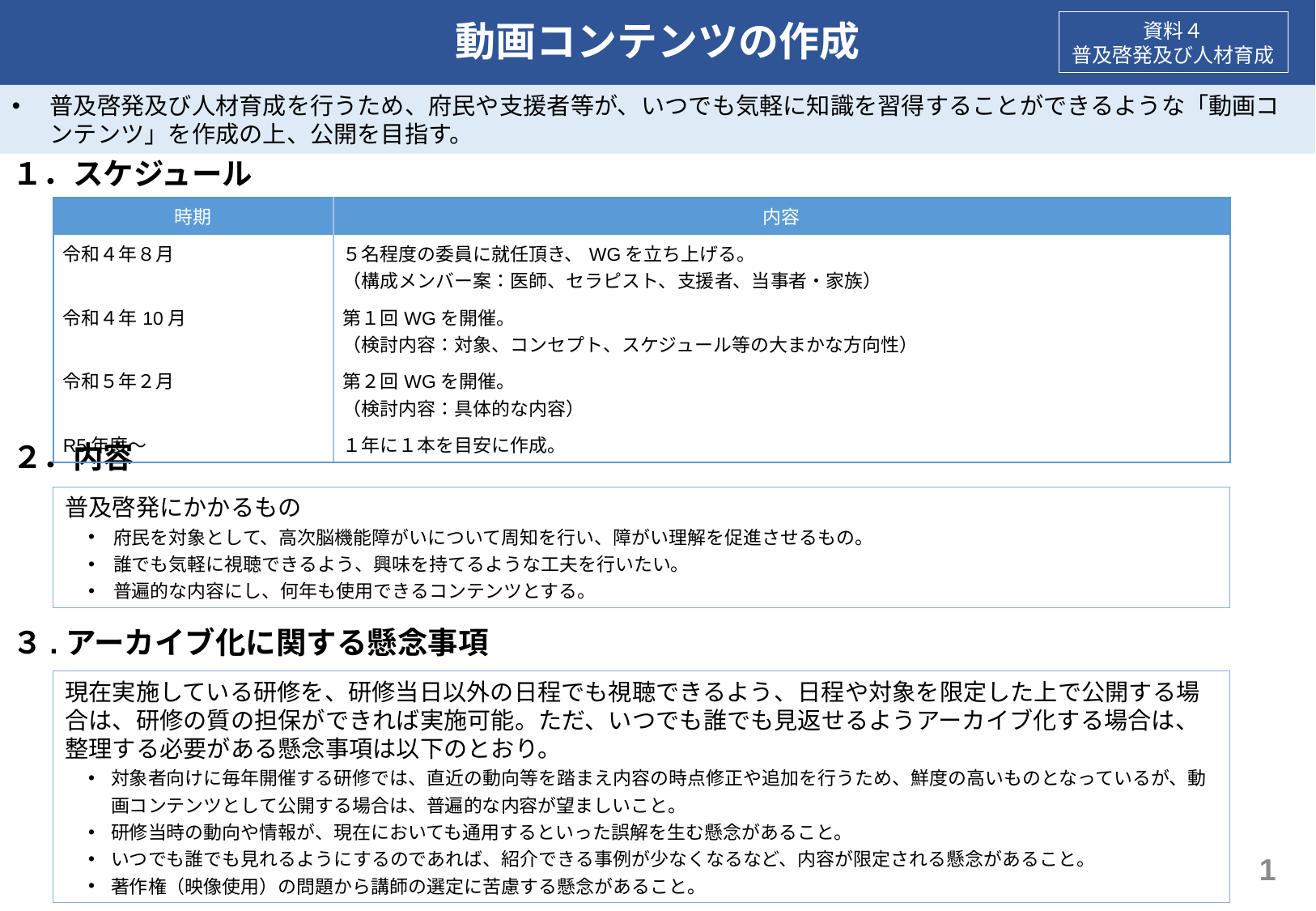

# 動画コンテンツの作成
資料４
普及啓発及び人材育成
普及啓発及び人材育成を行うため、府民や支援者等が、いつでも気軽に知識を習得することができるような「動画コンテンツ」を作成の上、公開を目指す。
１．スケジュール

２．内容

３.アーカイブ化に関する懸念事項
| 時期 | 内容 |
| --- | --- |
| 令和４年８月 | ５名程度の委員に就任頂き、WGを立ち上げる。 （構成メンバー案：医師、セラピスト、支援者、当事者・家族） |
| 令和４年10月 | 第１回WGを開催。 （検討内容：対象、コンセプト、スケジュール等の大まかな方向性） |
| 令和５年２月 | 第２回WGを開催。 （検討内容：具体的な内容） |
| R5年度～ | １年に１本を目安に作成。 |
普及啓発にかかるもの
府民を対象として、高次脳機能障がいについて周知を行い、障がい理解を促進させるもの。
誰でも気軽に視聴できるよう、興味を持てるような工夫を行いたい。
普遍的な内容にし、何年も使用できるコンテンツとする。
現在実施している研修を、研修当日以外の日程でも視聴できるよう、日程や対象を限定した上で公開する場合は、研修の質の担保ができれば実施可能。ただ、いつでも誰でも見返せるようアーカイブ化する場合は、整理する必要がある懸念事項は以下のとおり。
対象者向けに毎年開催する研修では、直近の動向等を踏まえ内容の時点修正や追加を行うため、鮮度の高いものとなっているが、動画コンテンツとして公開する場合は、普遍的な内容が望ましいこと。
研修当時の動向や情報が、現在においても通用するといった誤解を生む懸念があること。
いつでも誰でも見れるようにするのであれば、紹介できる事例が少なくなるなど、内容が限定される懸念があること。
著作権（映像使用）の問題から講師の選定に苦慮する懸念があること。
1